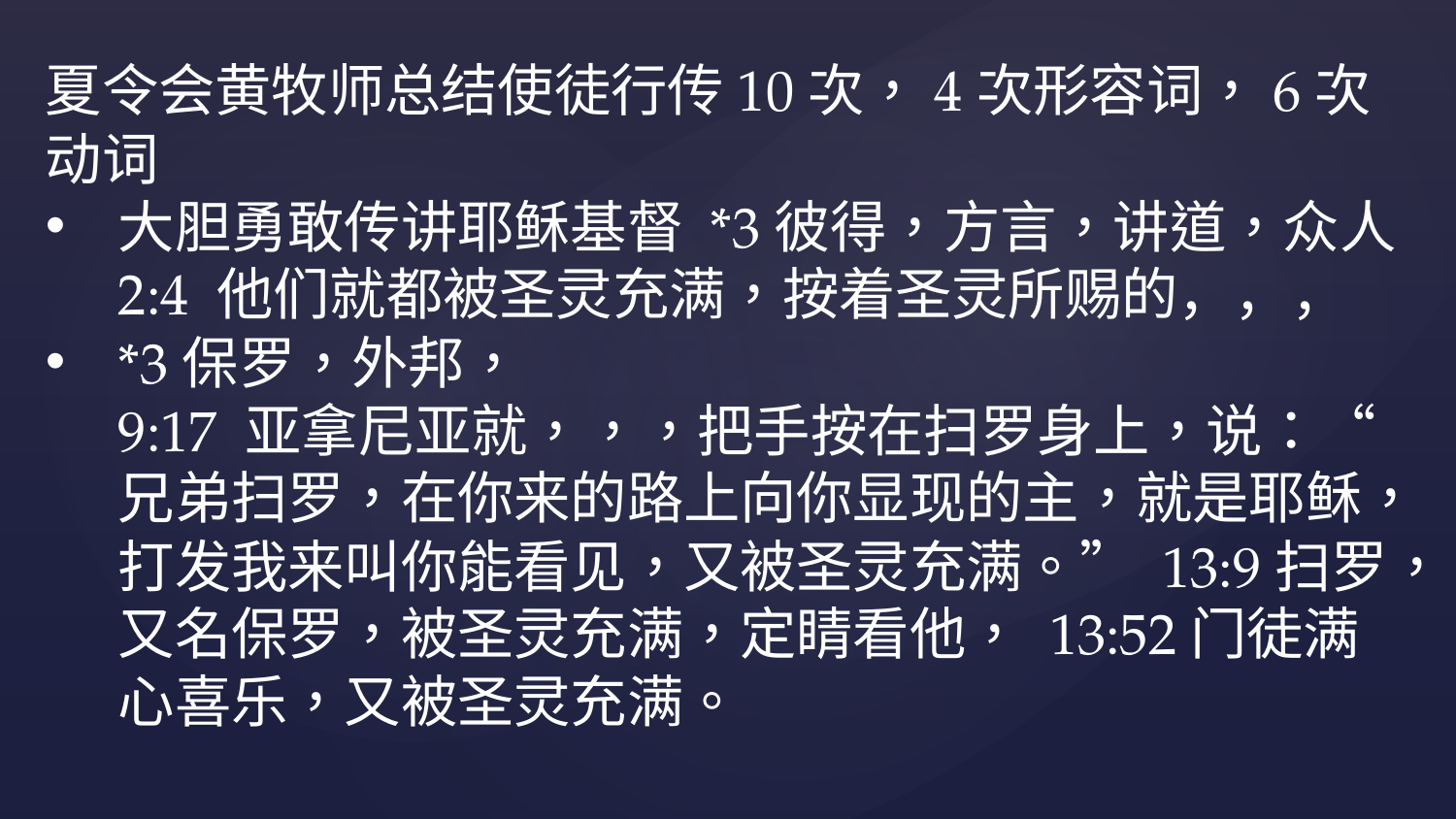

夏令会黄牧师总结使徒行传10次，4次形容词，6次动词
大胆勇敢传讲耶稣基督 *3彼得，方言，讲道，众人 2:4 他们就都被圣灵充满，按着圣灵所赐的，，，
*3保罗，外邦，
9:17 亚拿尼亚就，，，把手按在扫罗身上，说：“兄弟扫罗，在你来的路上向你显现的主，就是耶稣，打发我来叫你能看见，又被圣灵充满。” 13:9扫罗，又名保罗，被圣灵充满，定睛看他， 13:52门徒满心喜乐，又被圣灵充满。